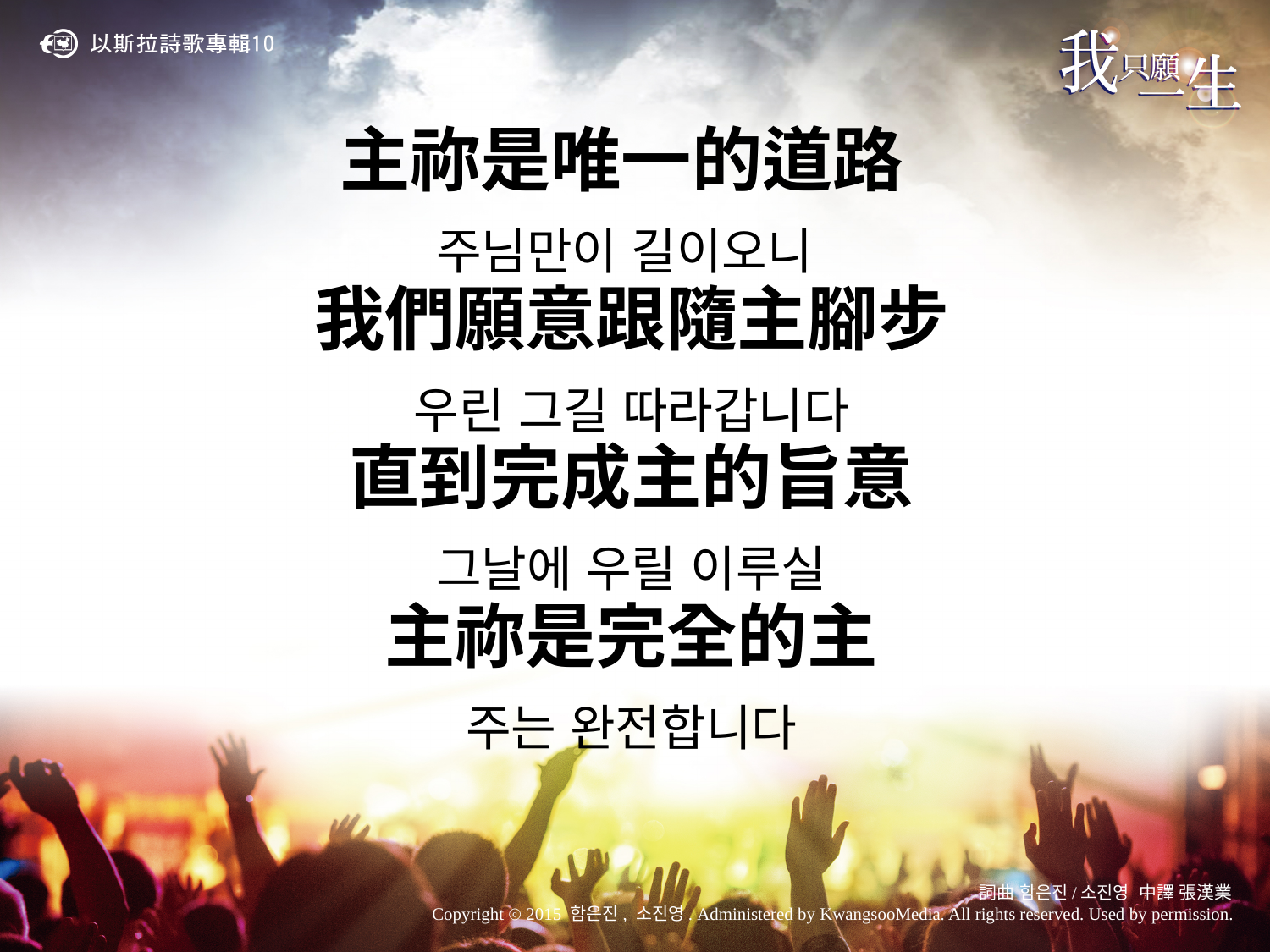

主祢是唯一的道路
주님만이 길이오니
我們願意跟隨主腳步
우린 그길 따라갑니다
直到完成主的旨意
그날에 우릴 이루실
主祢是完全的主
주는 완전합니다
詞曲 함은진/소진영  中譯 張漢業
Copyright ⓒ 2015 함은진, 소진영. Administered by KwangsooMedia. All rights reserved. Used by permission.